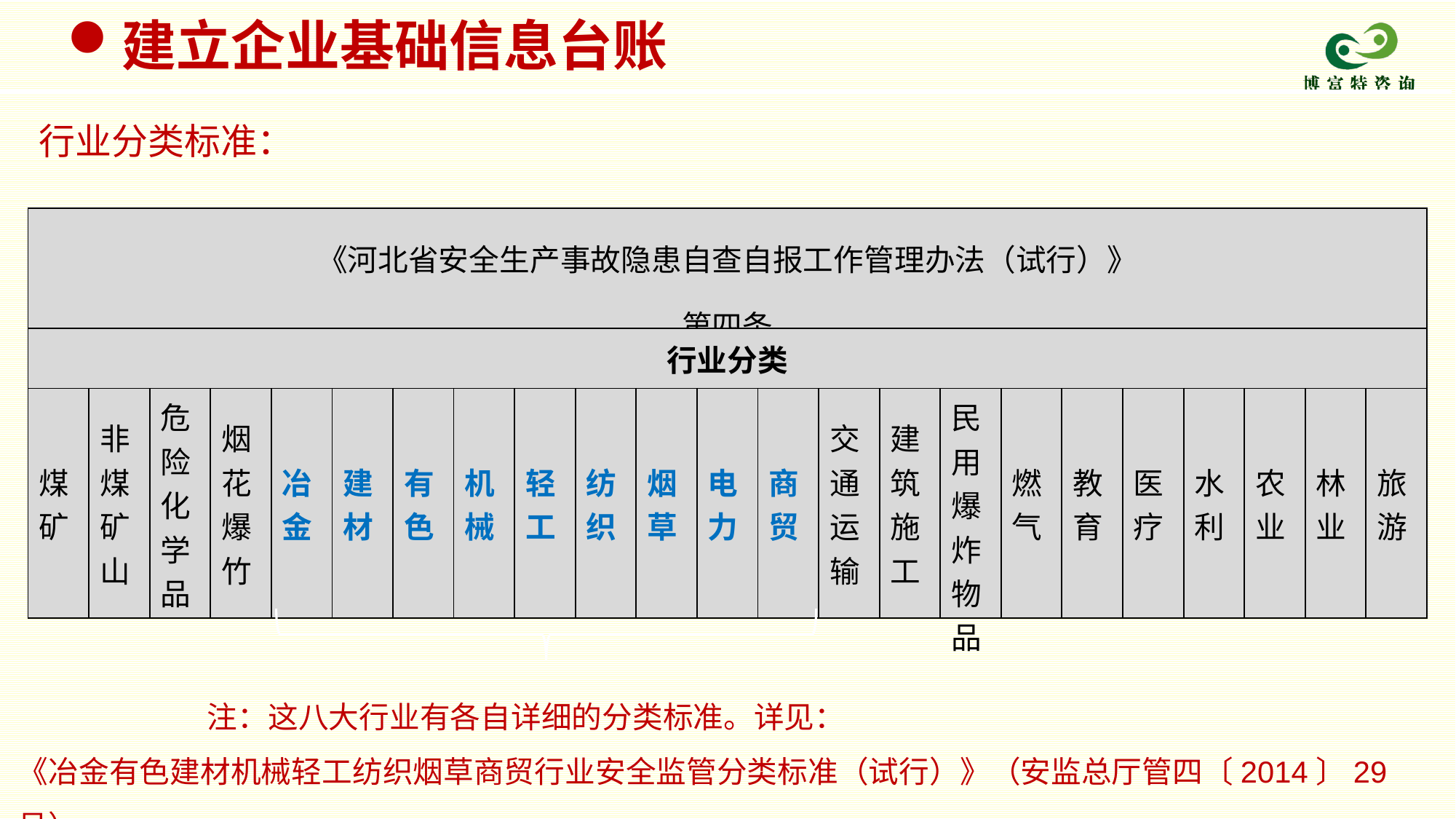

建立企业基础信息台账
行业分类标准：
| 《河北省安全生产事故隐患自查自报工作管理办法（试行）》 第四条 |  |  |  |  |  |  |  |  |  |  |  |  |  |  |  |  |  |  |  |  |  |  |
| --- | --- | --- | --- | --- | --- | --- | --- | --- | --- | --- | --- | --- | --- | --- | --- | --- | --- | --- | --- | --- | --- | --- |
| 行业分类 |  |  |  |  |  |  |  |  |  |  |  |  |  |  |  |  |  |  |  |  |  |  |
| 煤矿 | 非煤矿山 | 危险化学品 | 烟花爆竹 | 冶金 | 建材 | 有色 | 机械 | 轻工 | 纺织 | 烟草 | 电力 | 商贸 | 交通运输 | 建筑施工 | 民用爆炸物品 | 燃气 | 教育 | 医疗 | 水利 | 农业 | 林业 | 旅游 |

                           注：这八大行业有各自详细的分类标准。详见：
《冶金有色建材机械轻工纺织烟草商贸行业安全监管分类标准（试行）》（安监总厅管四〔2014〕29号）